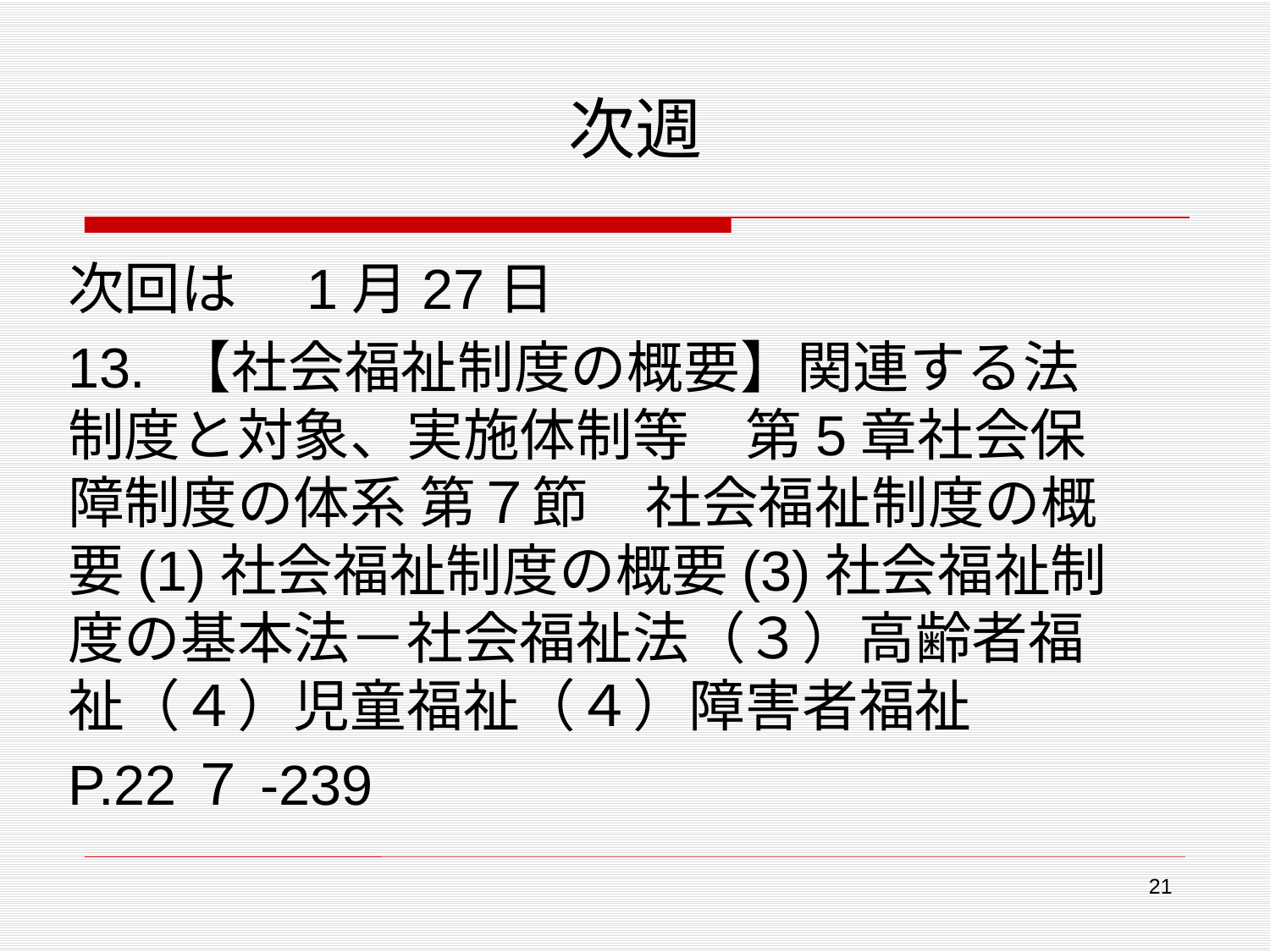

# 次週
次回は　1月27日
13. 【社会福祉制度の概要】関連する法制度と対象、実施体制等　第5章社会保障制度の体系 第７節　社会福祉制度の概要(1)社会福祉制度の概要(3)社会福祉制度の基本法－社会福祉法（３）高齢者福祉（４）児童福祉（４）障害者福祉
P.22７-239

21